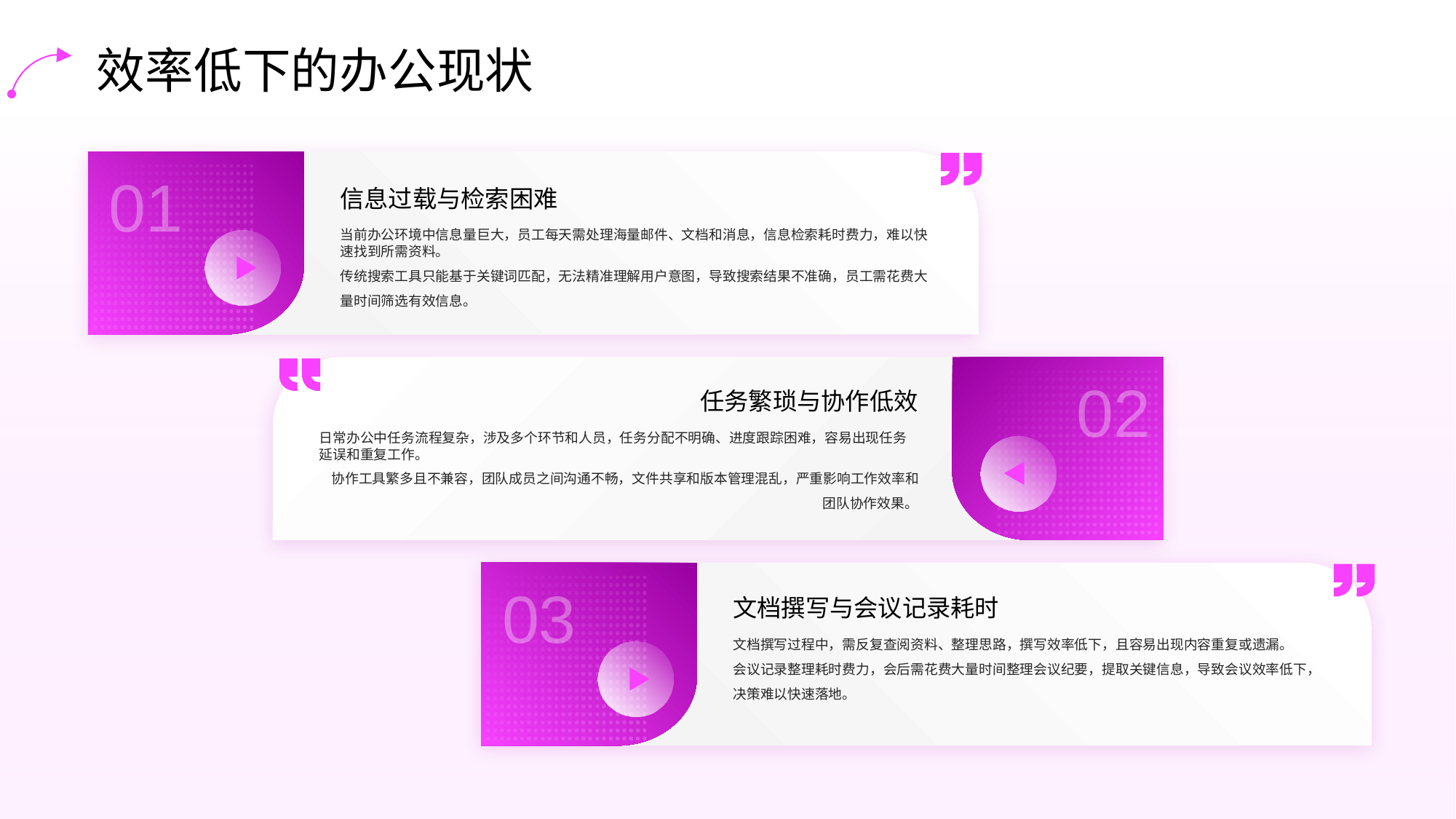

效率低下的办公现状

01

信息过载与检索困难

当前办公环境中信息量巨大，员工每天需处理海量邮件、文档和消息，信息检索耗时费力，难以快速找到所需资料。
传统搜索工具只能基于关键词匹配，无法精准理解用户意图，导致搜索结果不准确，员工需花费大量时间筛选有效信息。

02

任务繁琐与协作低效

日常办公中任务流程复杂，涉及多个环节和人员，任务分配不明确、进度跟踪困难，容易出现任务延误和重复工作。
协作工具繁多且不兼容，团队成员之间沟通不畅，文件共享和版本管理混乱，严重影响工作效率和团队协作效果。

03

文档撰写与会议记录耗时

文档撰写过程中，需反复查阅资料、整理思路，撰写效率低下，且容易出现内容重复或遗漏。
会议记录整理耗时费力，会后需花费大量时间整理会议纪要，提取关键信息，导致会议效率低下，决策难以快速落地。